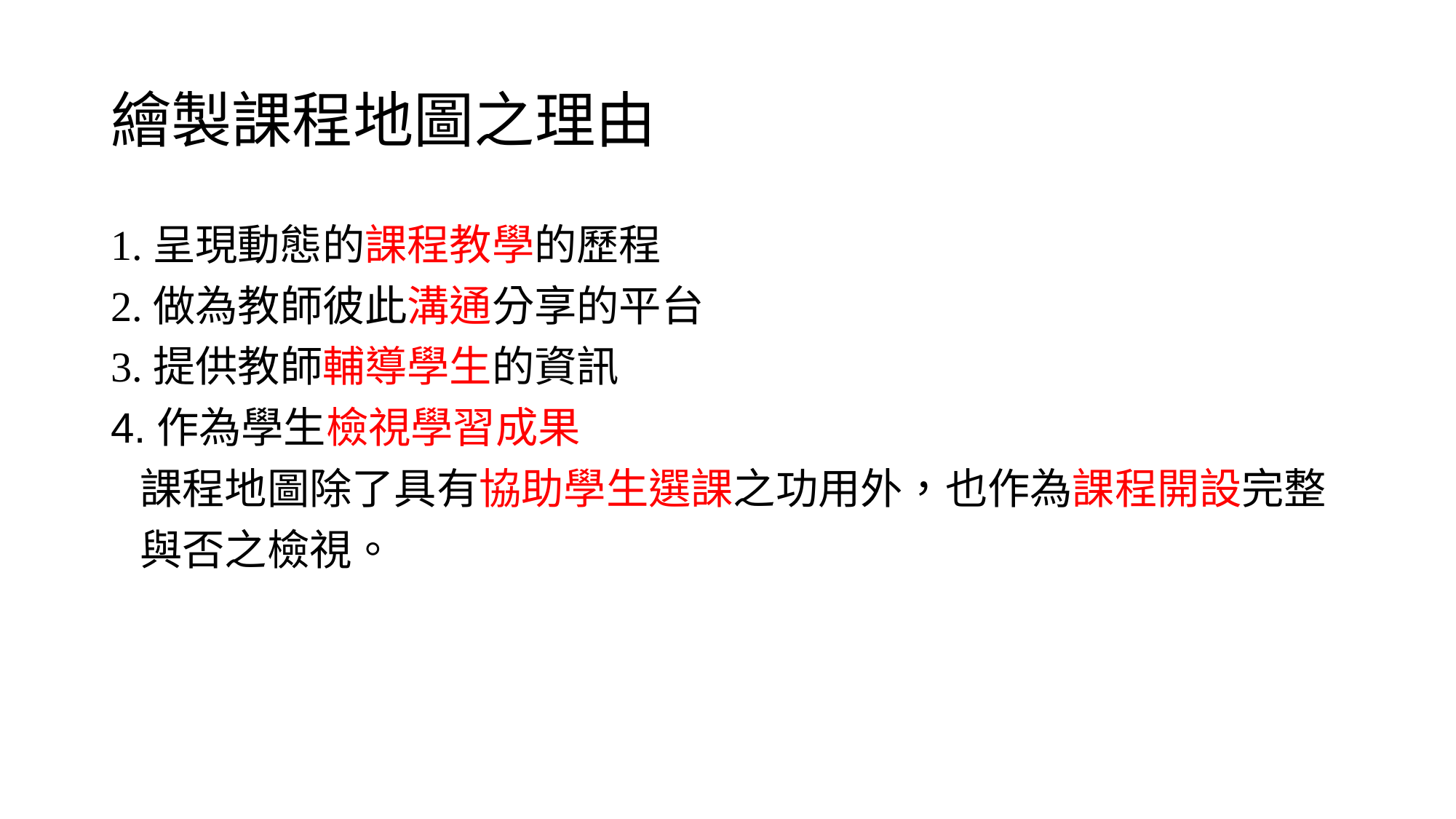

# 繪製課程地圖之理由
1.呈現動態的課程教學的歷程
2.做為教師彼此溝通分享的平台
3.提供教師輔導學生的資訊
4.作為學生檢視學習成果
  課程地圖除了具有協助學生選課之功用外，也作為課程開設完整
  與否之檢視。